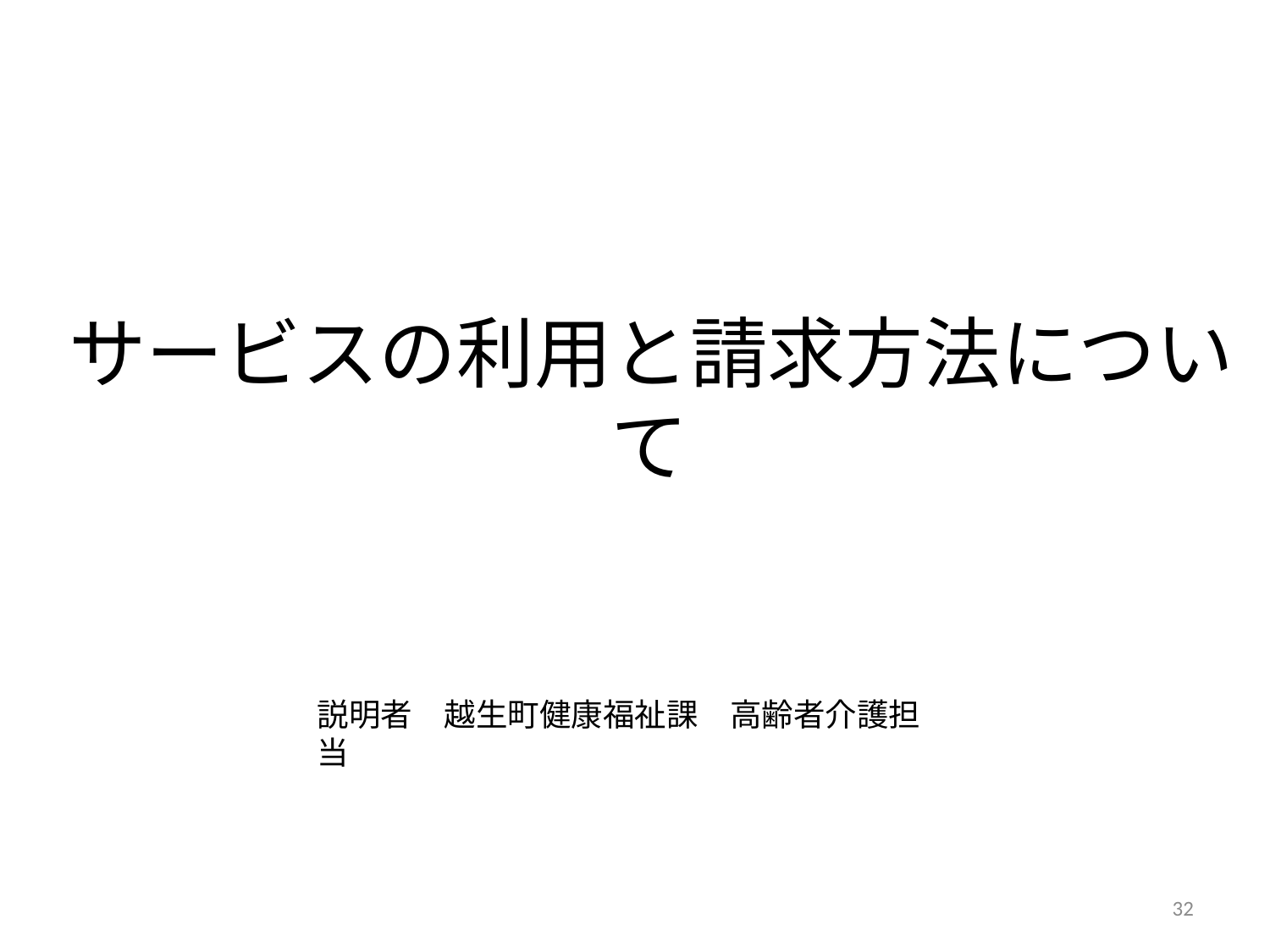

# サービスの利用と請求方法について
説明者　越生町健康福祉課　高齢者介護担当
32